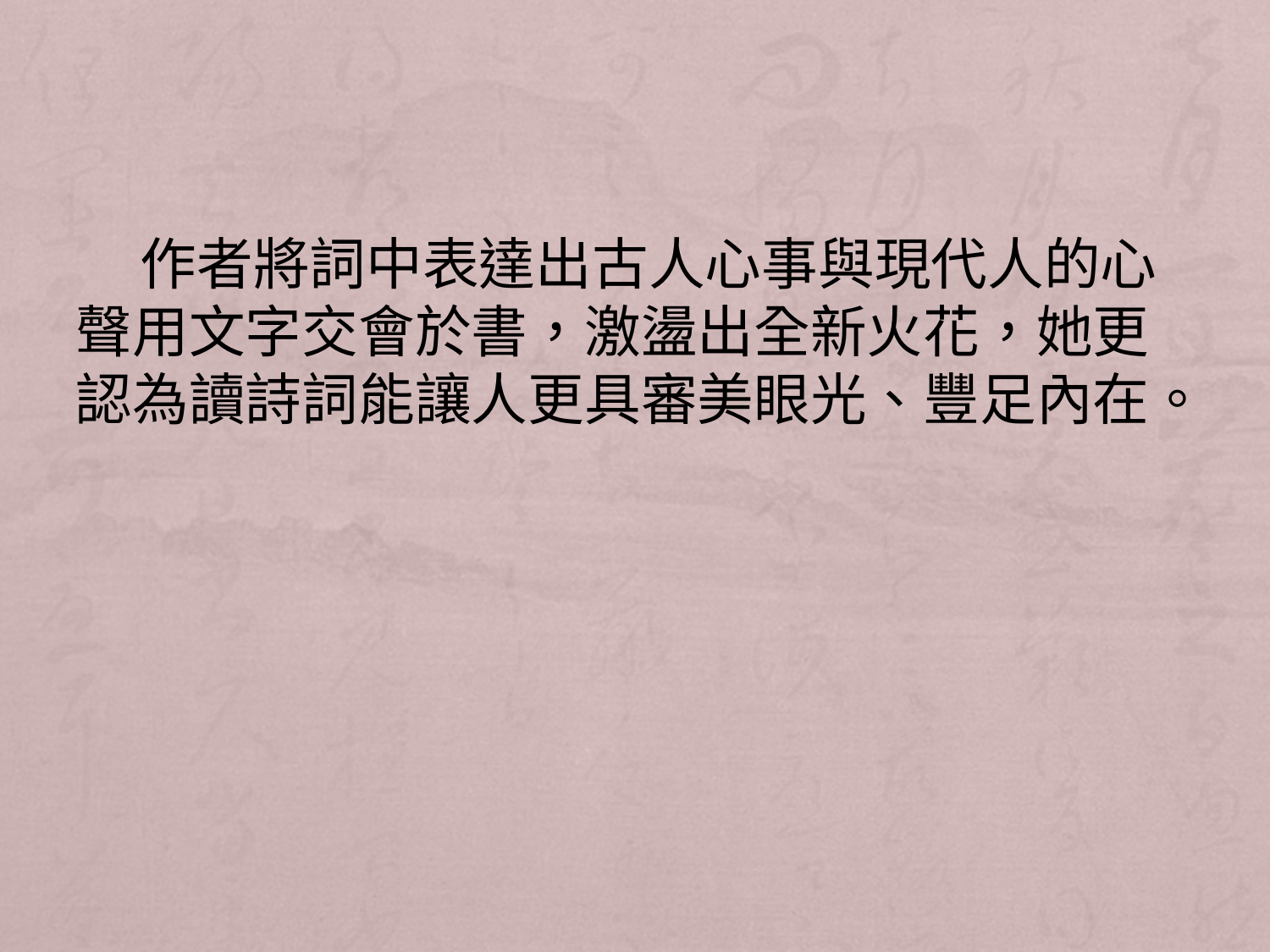

#
    作者將詞中表達出古人心事與現代人的心聲用文字交會於書，激盪出全新火花，她更認為讀詩詞能讓人更具審美眼光、豐足內在。